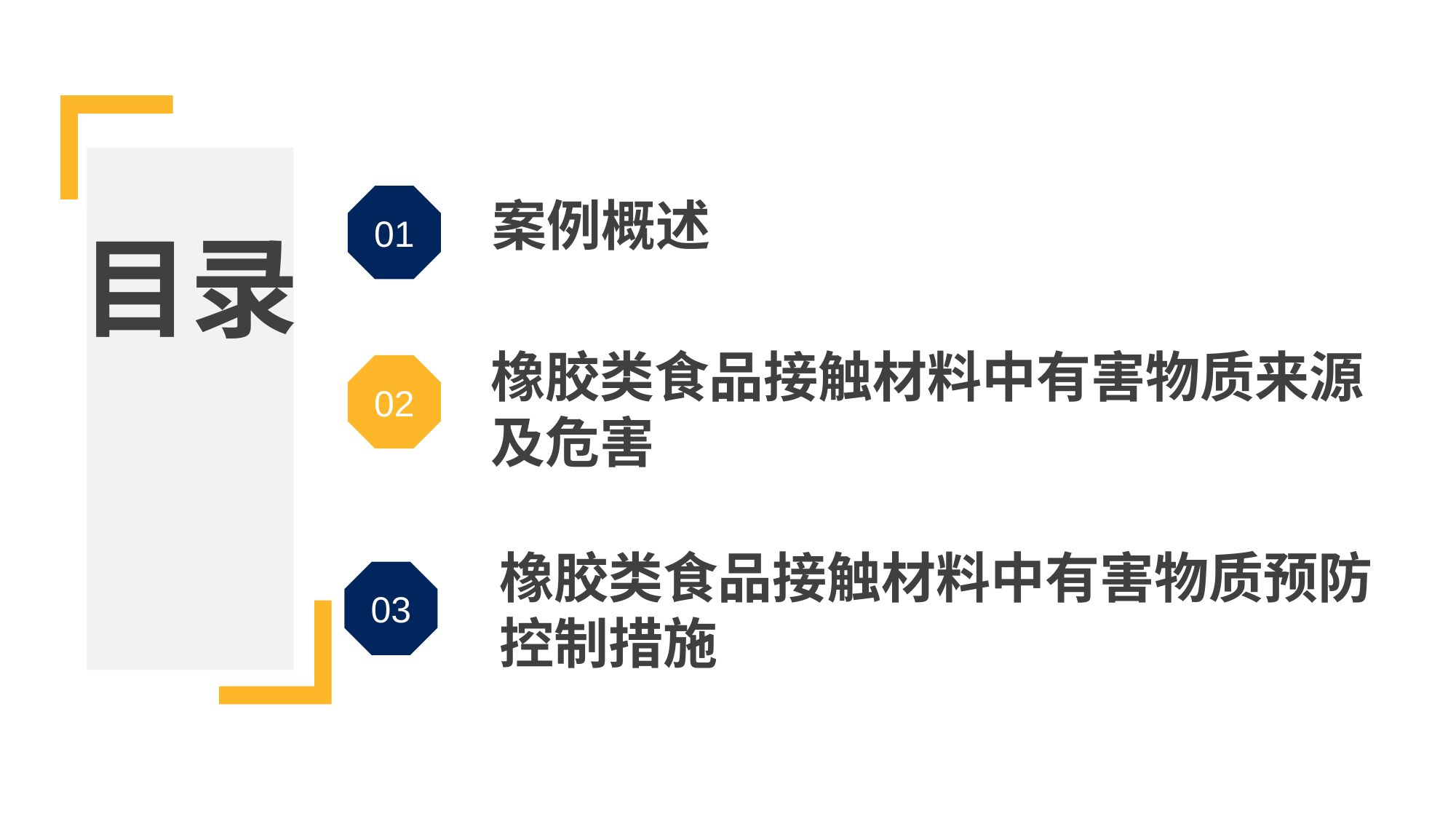

01
案例概述
目录
橡胶类食品接触材料中有害物质来源及危害
02
橡胶类食品接触材料中有害物质预防控制措施
03